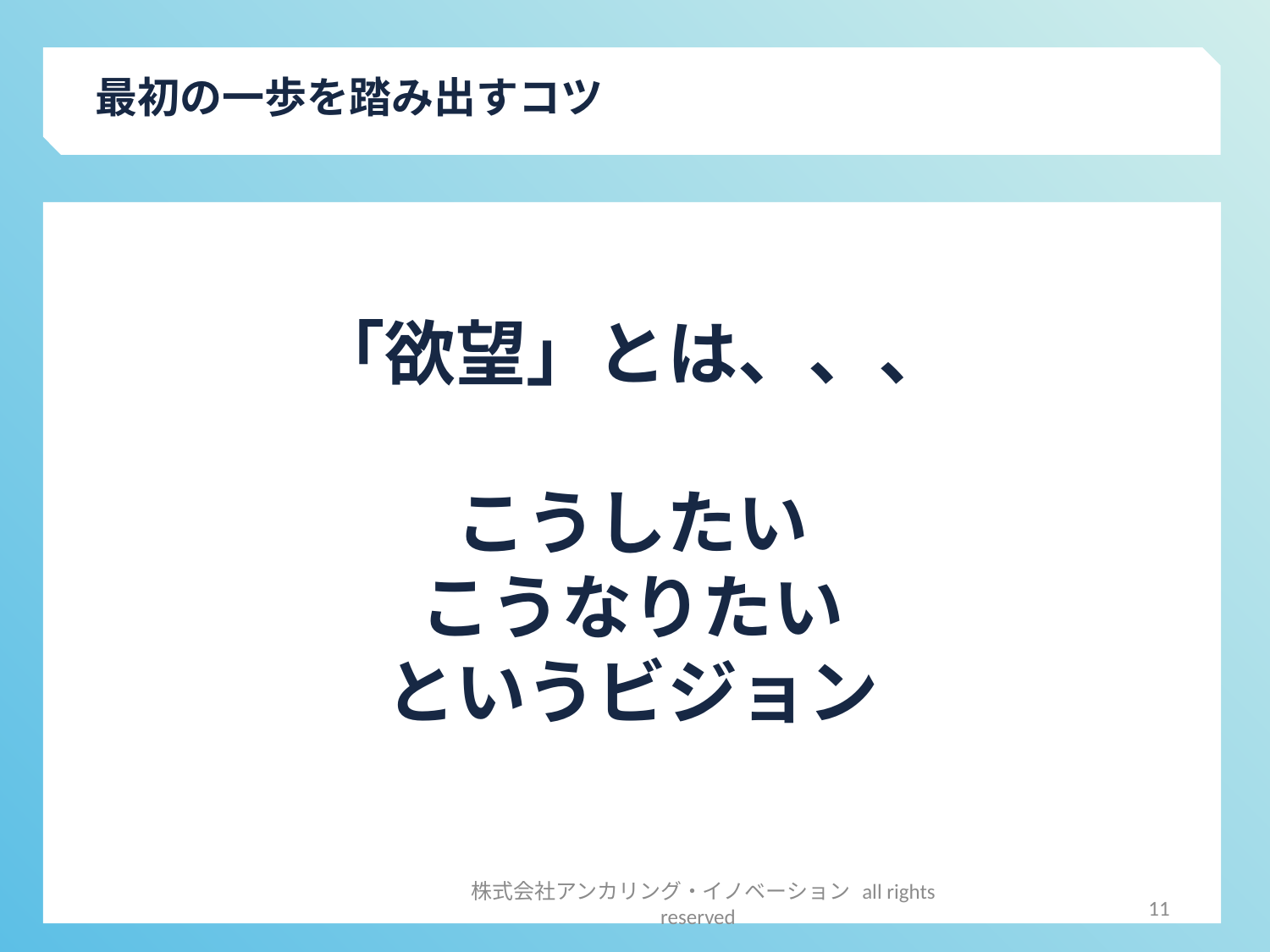

最初の一歩を踏み出すコツ
「欲望」とは、、、

こうしたい
こうなりたい
というビジョン

11
株式会社アンカリング・イノベーション all rights reserved